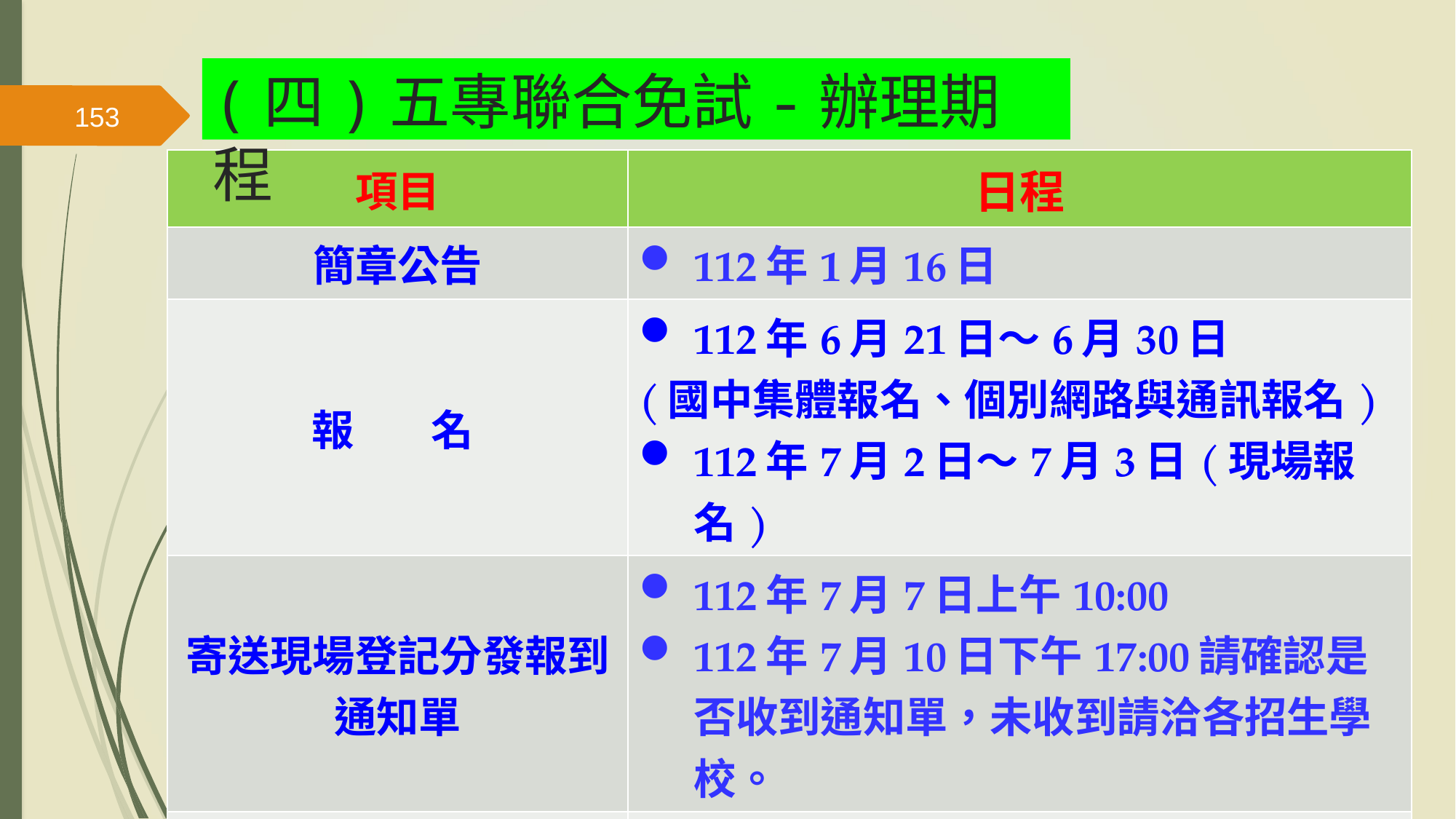

(四)五專聯合免試-辦理期程
153
| 項目 | 日程 |
| --- | --- |
| 簡章公告 | 112年1月16日 |
| 報 名 | 112年6月21日～6月30日 (國中集體報名、個別網路與通訊報名) 112年7月2日～7月3日(現場報名) |
| 寄送現場登記分發報到通知單 | 112年7月7日上午10:00 112年7月10日下午17:00請確認是否收到通知單，未收到請洽各招生學校。 |
| 現場登記分發報到 | 112年7月12日 |
| 錄取生放棄錄取資格截止日 | 112年7月17日12:00止 |